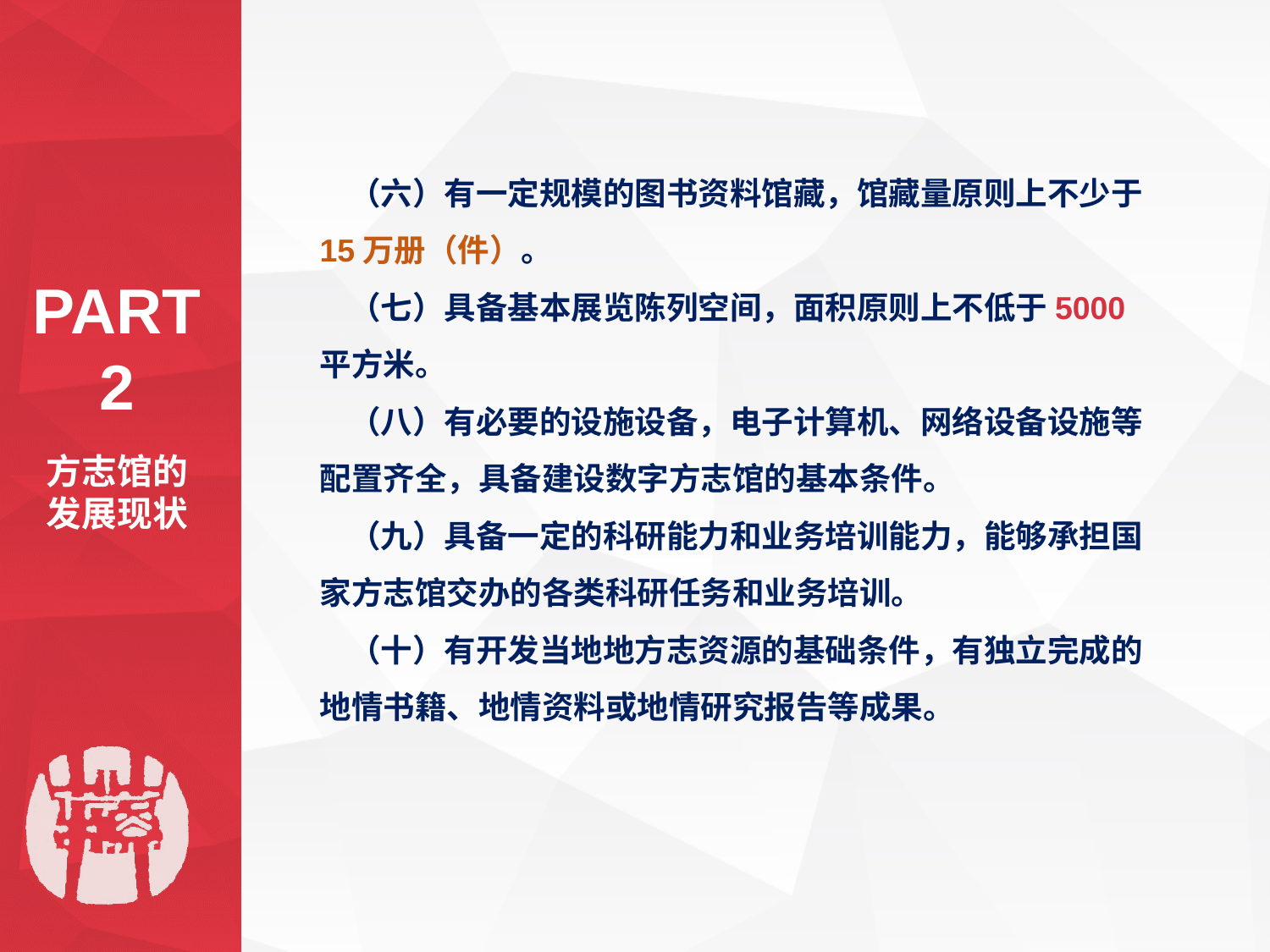

（六）有一定规模的图书资料馆藏，馆藏量原则上不少于15万册（件）。
   （七）具备基本展览陈列空间，面积原则上不低于5000平方米。
   （八）有必要的设施设备，电子计算机、网络设备设施等配置齐全，具备建设数字方志馆的基本条件。
   （九）具备一定的科研能力和业务培训能力，能够承担国家方志馆交办的各类科研任务和业务培训。
   （十）有开发当地地方志资源的基础条件，有独立完成的地情书籍、地情资料或地情研究报告等成果。
PART 2
方志馆的发展现状